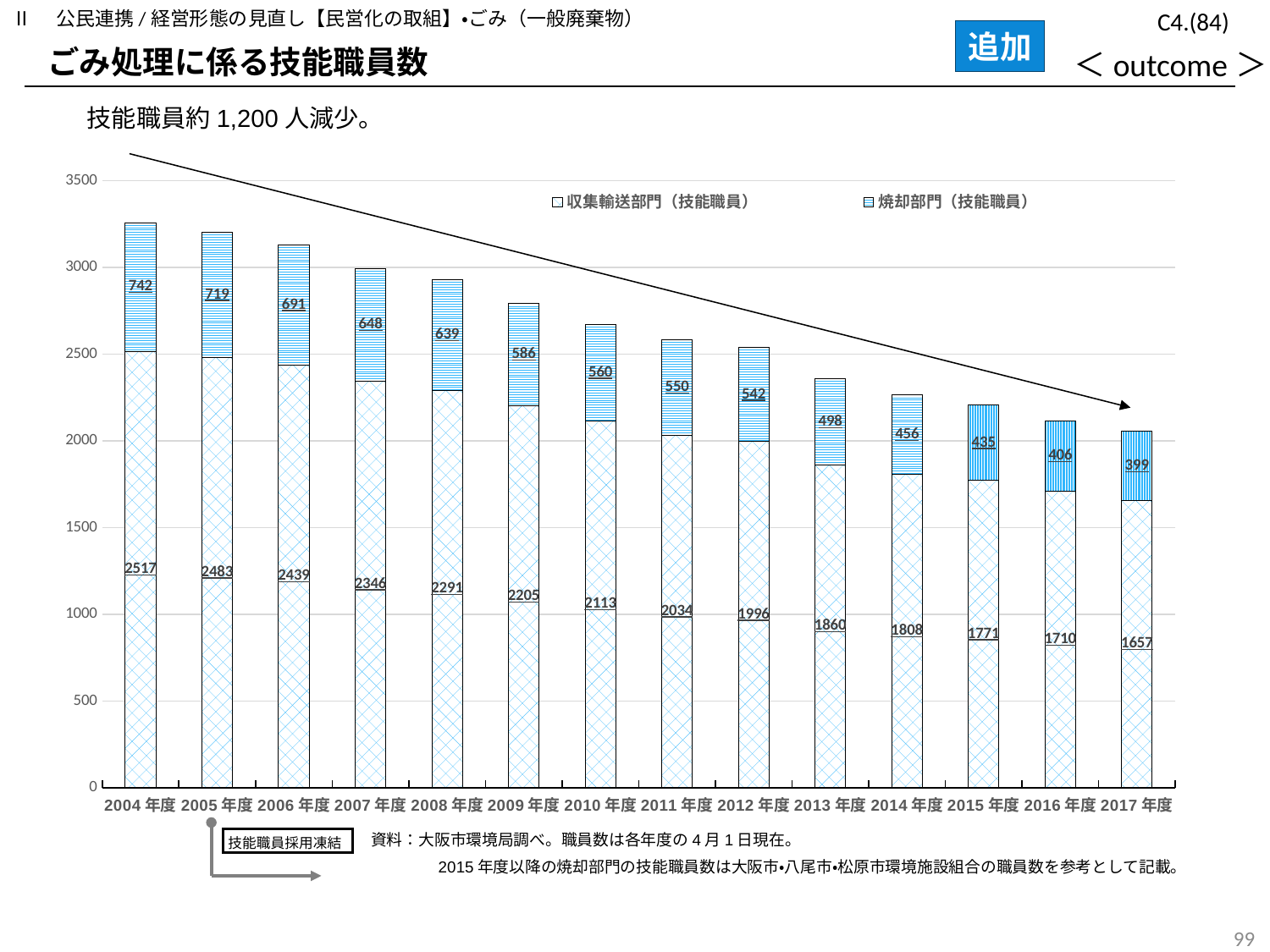

Ⅱ　公民連携/経営形態の見直し【民営化の取組】・ごみ（一般廃棄物）
C4.(84)
追加
ごみ処理に係る技能職員数
＜outcome＞
　　技能職員約1,200人減少。

### Chart

| Category | 収集輸送部門（技能職員） | 焼却部門（技能職員） |
|---|---|---|
| 2004年度 | 2517.0 | 742.0 |
| 2005年度 | 2483.0 | 719.0 |
| 2006年度 | 2439.0 | 691.0 |
| 2007年度 | 2346.0 | 648.0 |
| 2008年度 | 2291.0 | 639.0 |
| 2009年度 | 2205.0 | 586.0 |
| 2010年度 | 2113.0 | 560.0 |
| 2011年度 | 2034.0 | 550.0 |
| 2012年度 | 1996.0 | 542.0 |
| 2013年度 | 1860.0 | 498.0 |
| 2014年度 | 1808.0 | 456.0 |
| 2015年度 | 1771.0 | 435.0 |
| 2016年度 | 1710.0 | 406.0 |
| 2017年度 | 1657.0 | 399.0 |
資料：大阪市環境局調べ。職員数は各年度の4月1日現在。
　　　　2015年度以降の焼却部門の技能職員数は大阪市・八尾市・松原市環境施設組合の職員数を参考として記載。
技能職員採用凍結
99